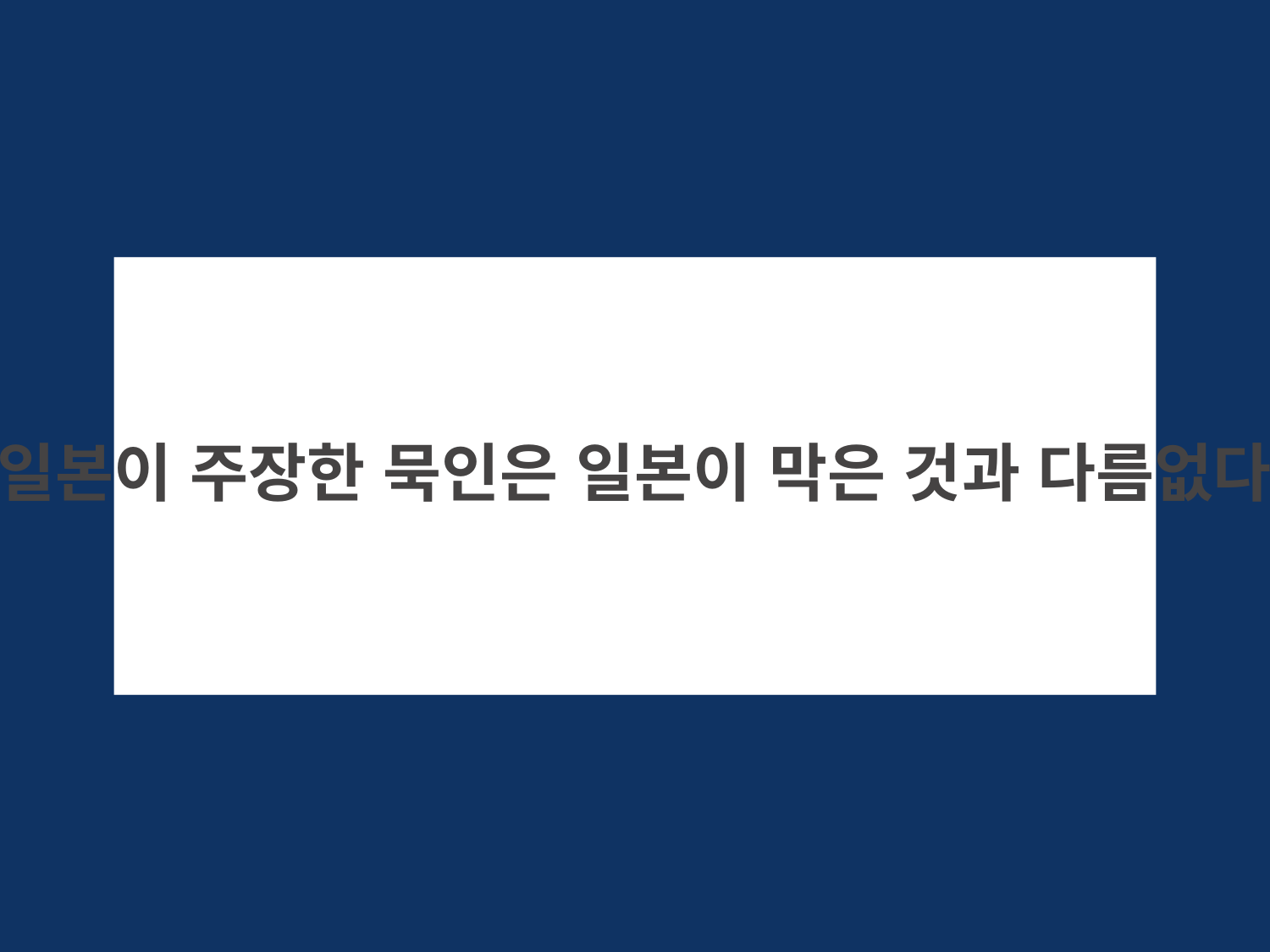

일본이 주장한 묵인은 일본이 막은 것과 다름없다